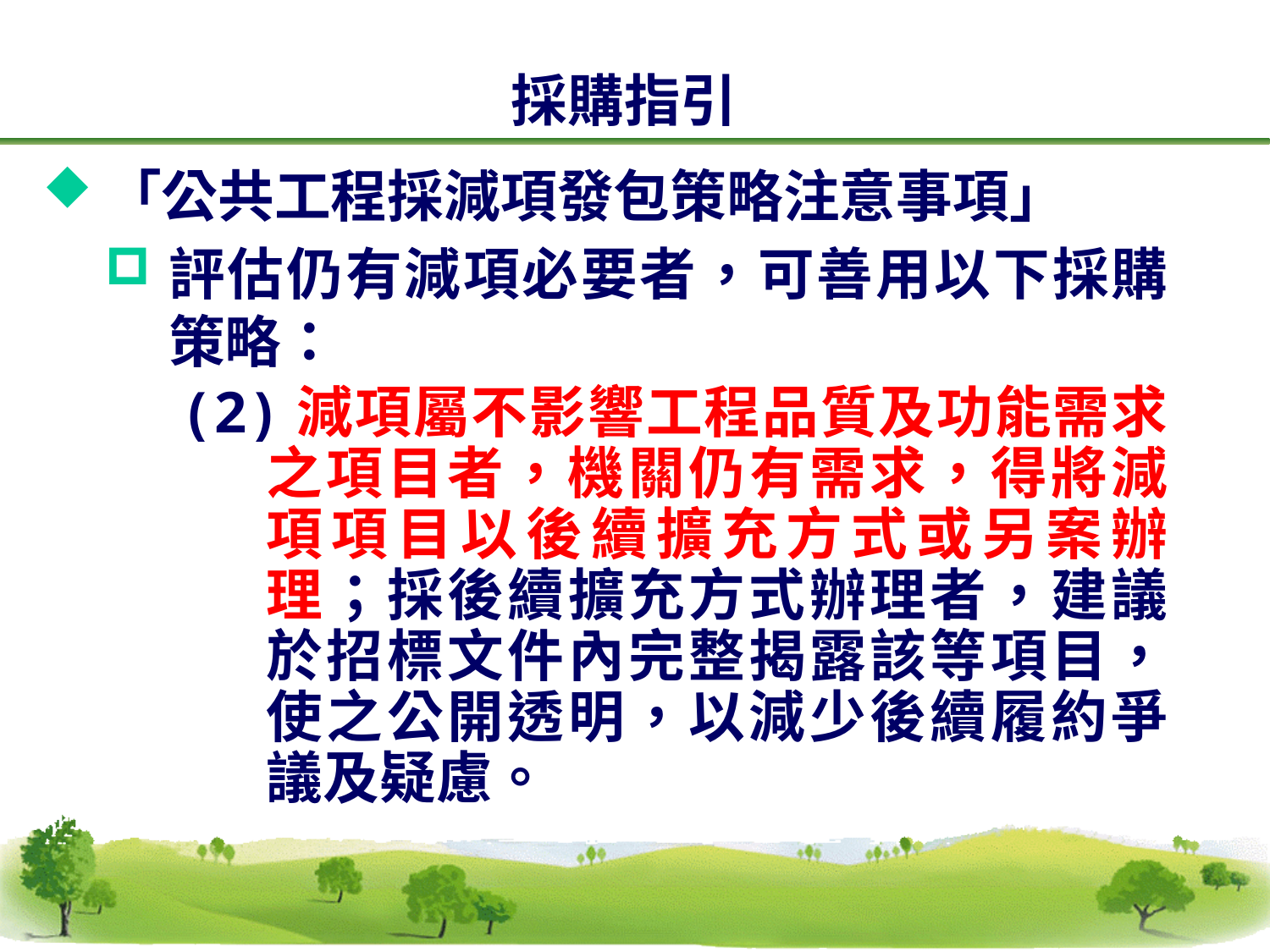

採購指引
「公共工程採減項發包策略注意事項」
評估仍有減項必要者，可善用以下採購策略：
(2)減項屬不影響工程品質及功能需求之項目者，機關仍有需求，得將減項項目以後續擴充方式或另案辦理；採後續擴充方式辦理者，建議於招標文件內完整揭露該等項目，使之公開透明，以減少後續履約爭議及疑慮。